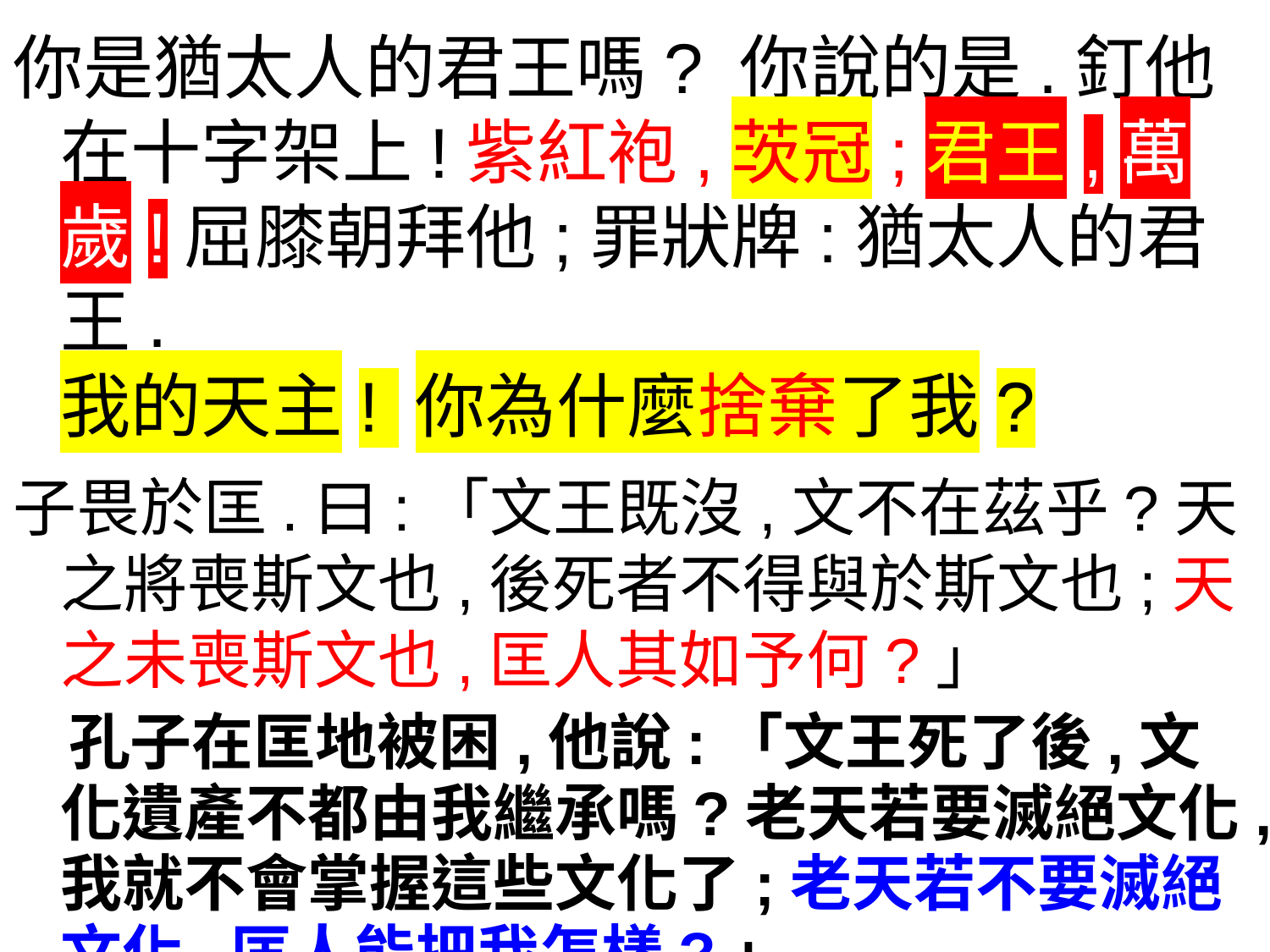

你是猶太人的君王嗎? 你說的是.釘他在十字架上!紫紅袍,茨冠;君王,萬歲!屈膝朝拜他;罪狀牌:猶太人的君王.
我的天主! 你為什麼捨棄了我?
子畏於匡.曰:「文王既沒,文不在茲乎?天之將喪斯文也,後死者不得與於斯文也;天之未喪斯文也,匡人其如予何?」
    孔子在匡地被困,他說:「文王死了後,文化遺產不都由我繼承嗎?老天若要滅絕文化,我就不會掌握這些文化了;老天若不要滅絕文化,匡人能把我怎樣?」